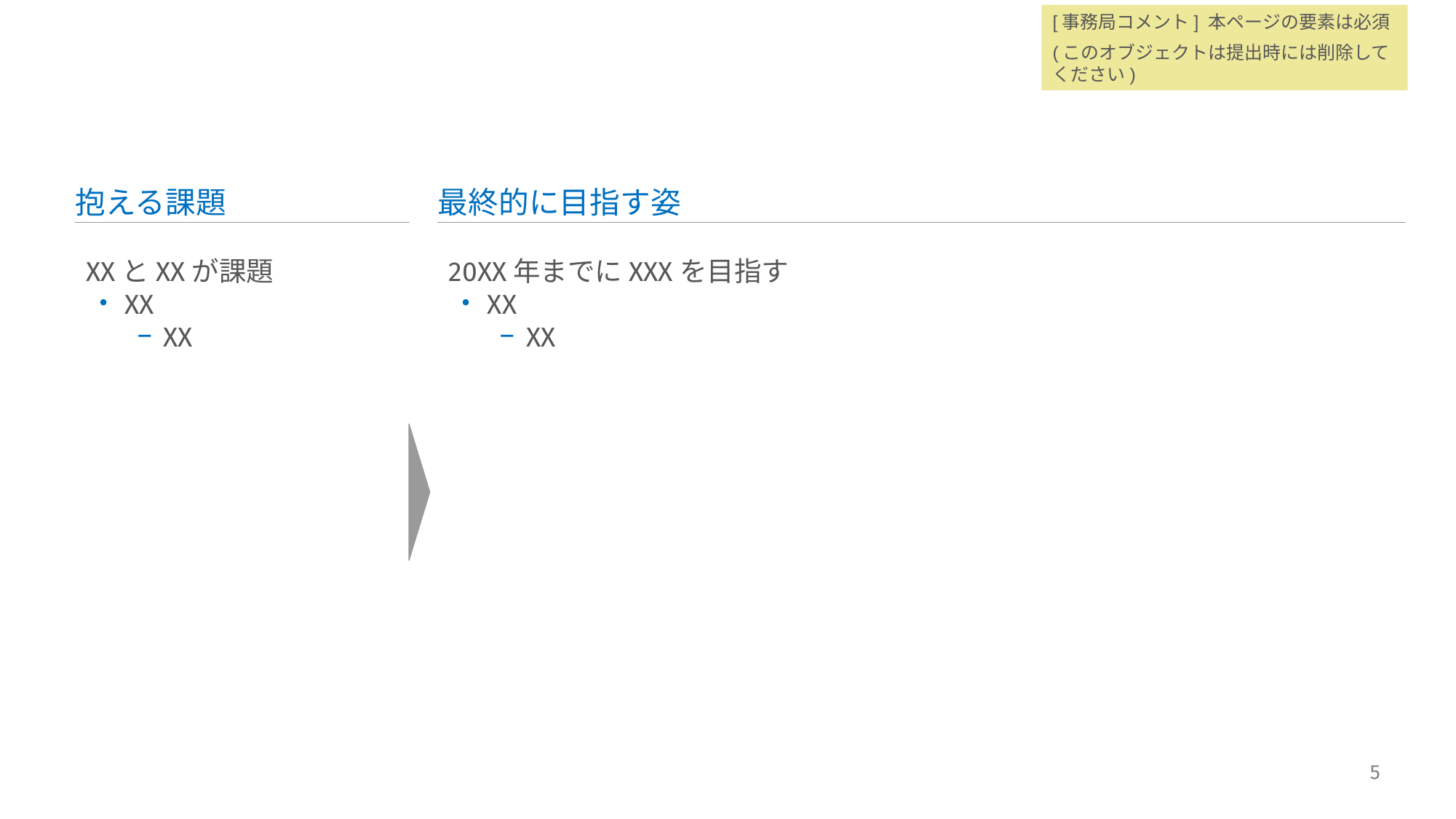

[事務局コメント] 本ページの要素は必須
(このオブジェクトは提出時には削除してください)
# 2. 事業者・自治体/学校として目指す姿
抱える課題
最終的に目指す姿
20XX年までにXXXを目指す
XX
XX
XXとXXが課題
XX
XX